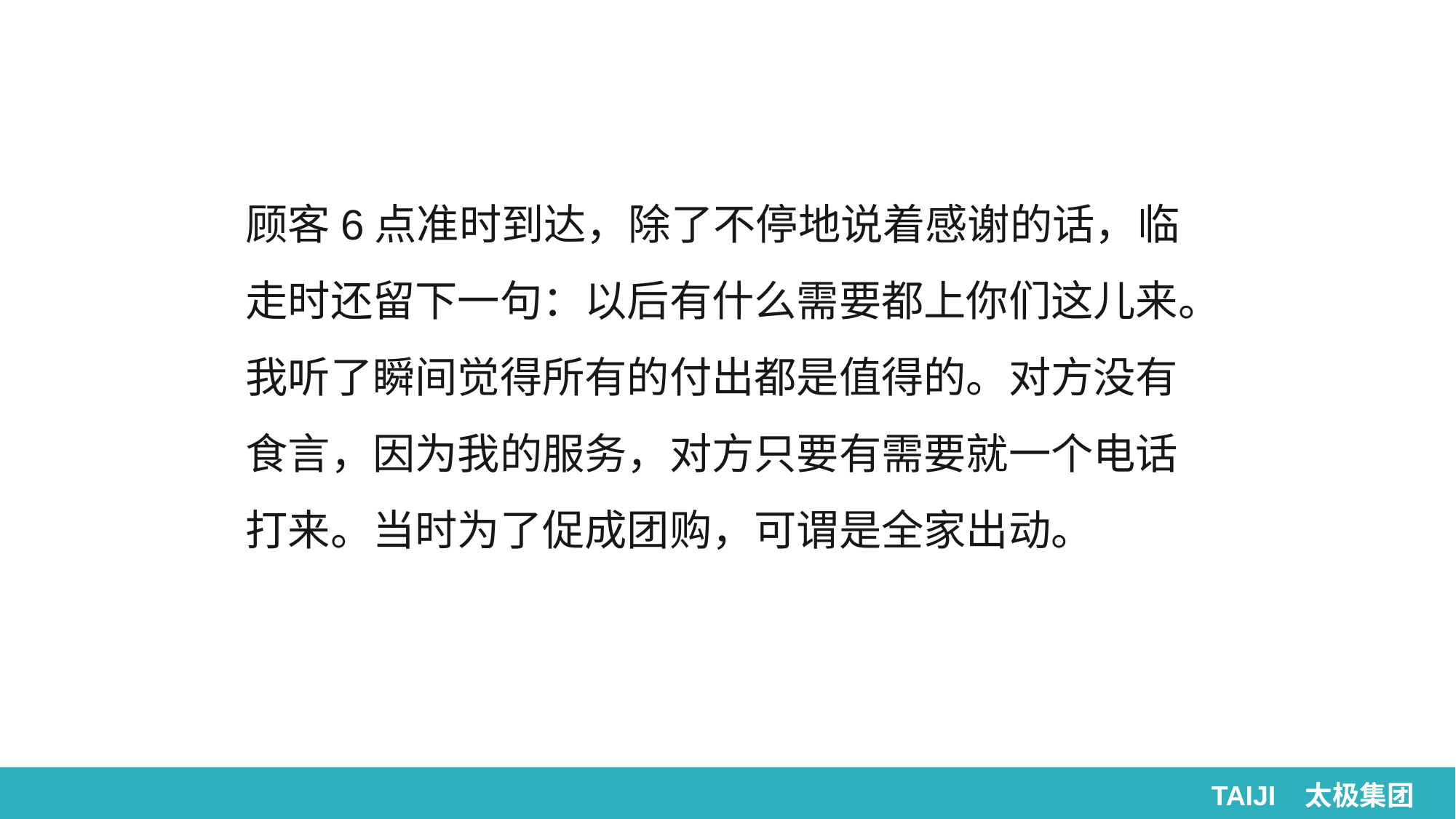

顾客6点准时到达，除了不停地说着感谢的话，临走时还留下一句：以后有什么需要都上你们这儿来。我听了瞬间觉得所有的付出都是值得的。对方没有食言，因为我的服务，对方只要有需要就一个电话打来。当时为了促成团购，可谓是全家出动。

TAIJI   太极集团